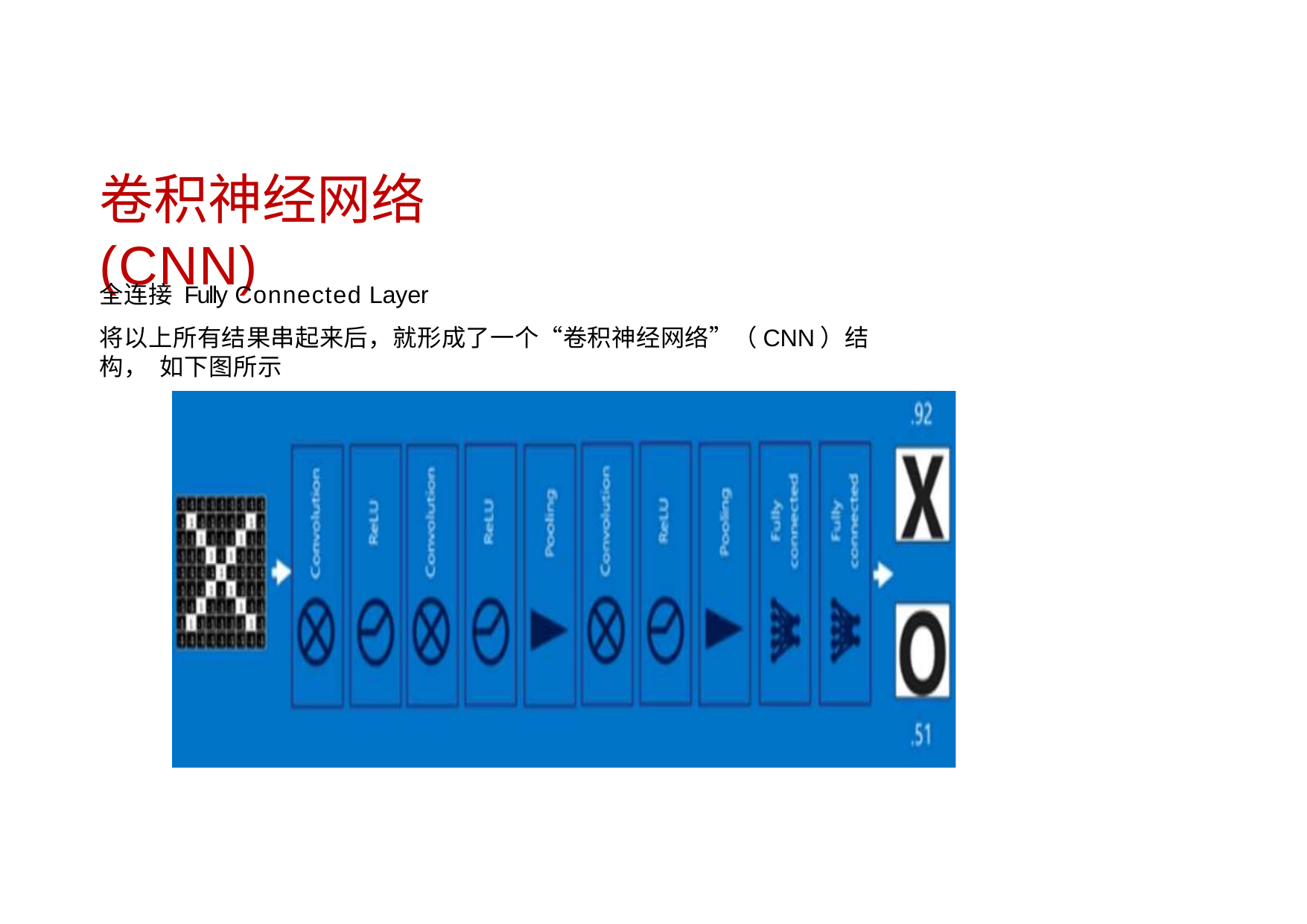

# 卷积神经网络(CNN)
全连接 Fully Connected Layer
将以上所有结果串起来后，就形成了一个“卷积神经网络”（CNN）结构，  如下图所示